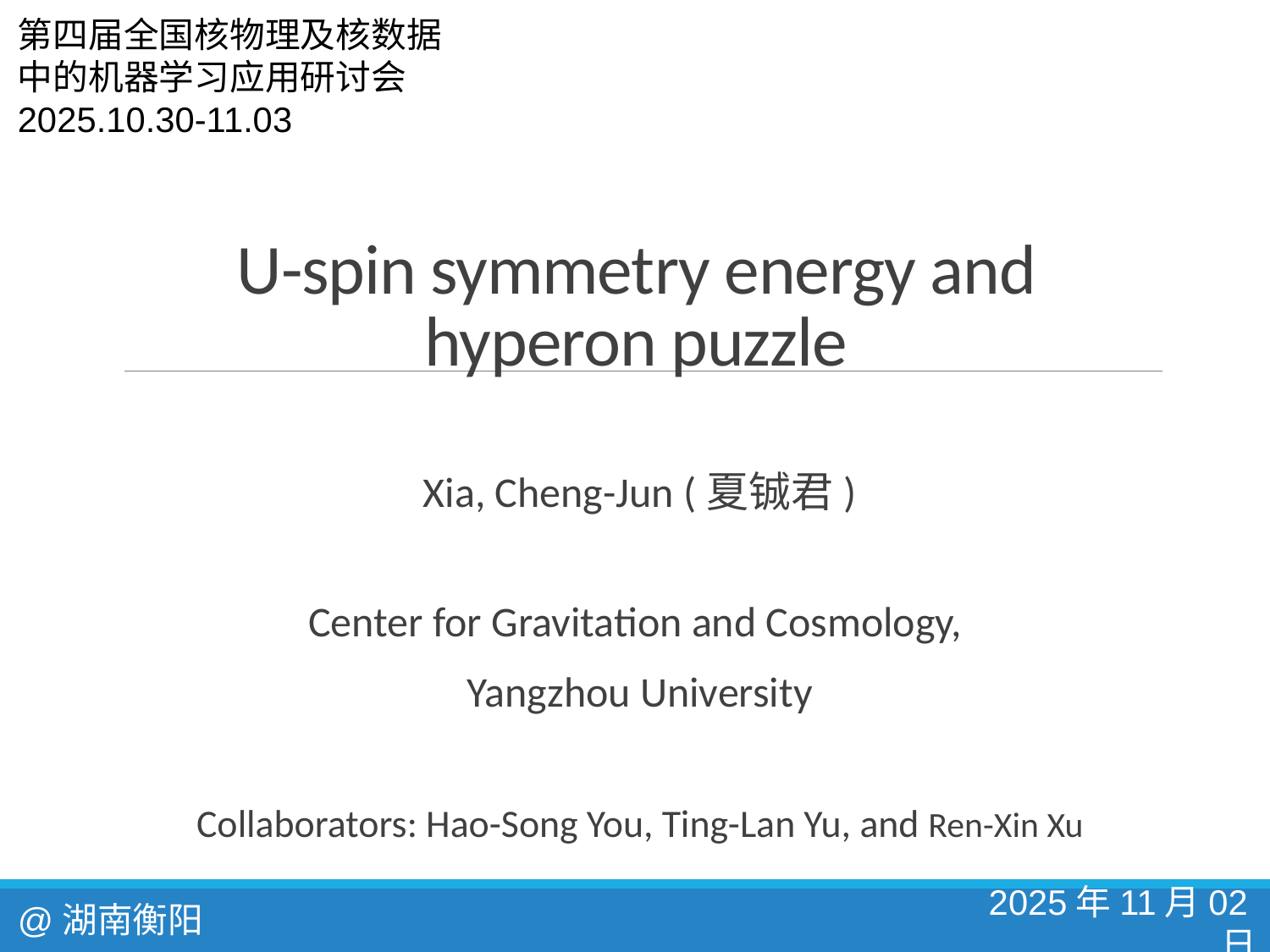

第四届全国核物理及核数据中的机器学习应用研讨会2025.10.30-11.03
# U-spin symmetry energy and hyperon puzzle
Xia, Cheng-Jun (夏铖君)

Center for Gravitation and Cosmology,
Yangzhou University

Collaborators: Hao-Song You, Ting-Lan Yu, and Ren-Xin Xu
@湖南衡阳
2025年11月02日